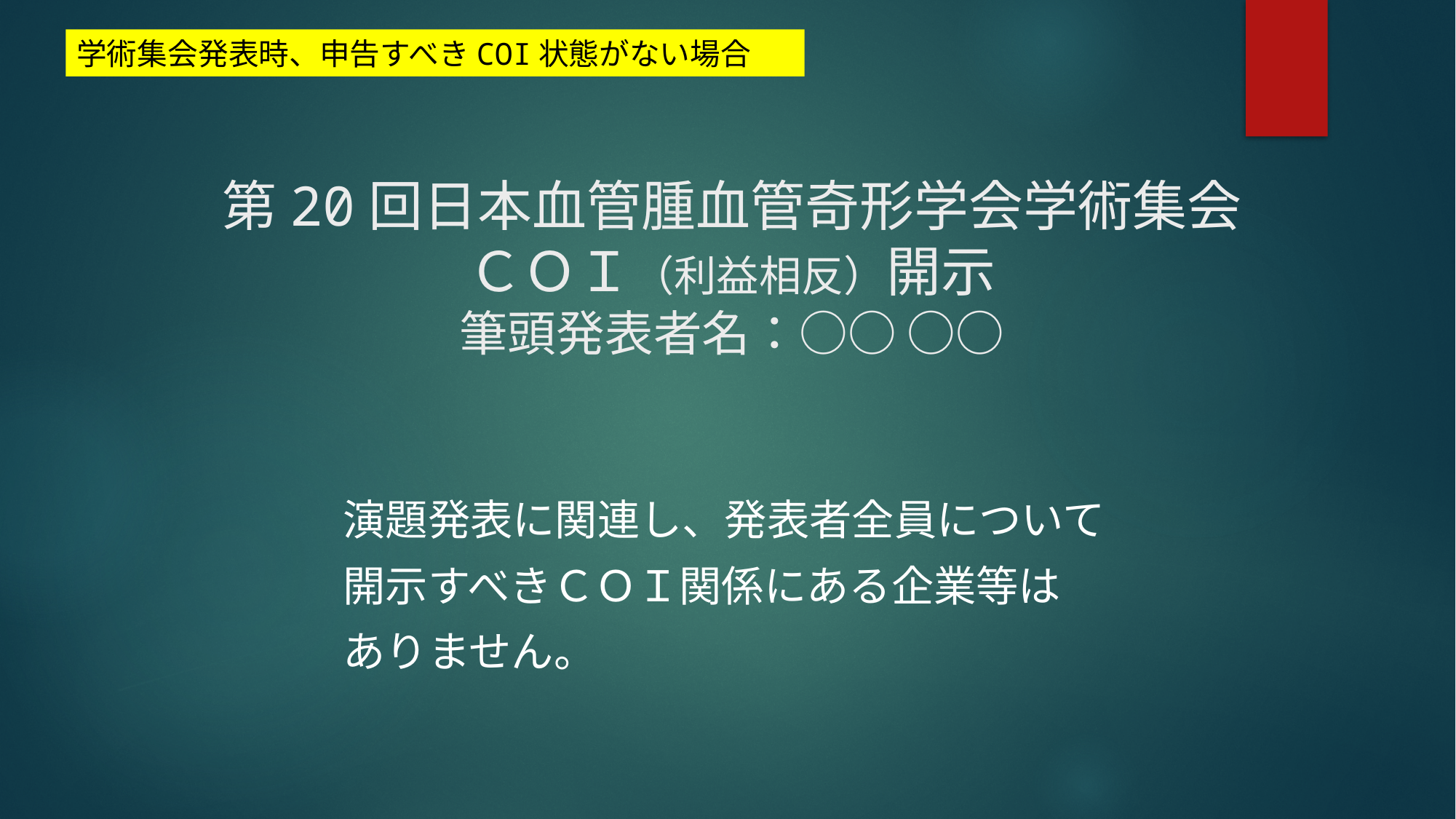

学術集会発表時、申告すべきCOI状態がない場合
# 第20回日本血管腫血管奇形学会学術集会 ＣＯＩ（利益相反）開示 筆頭発表者名：○○ ○○
演題発表に関連し、発表者全員について
開示すべきＣＯＩ関係にある企業等は
ありません。